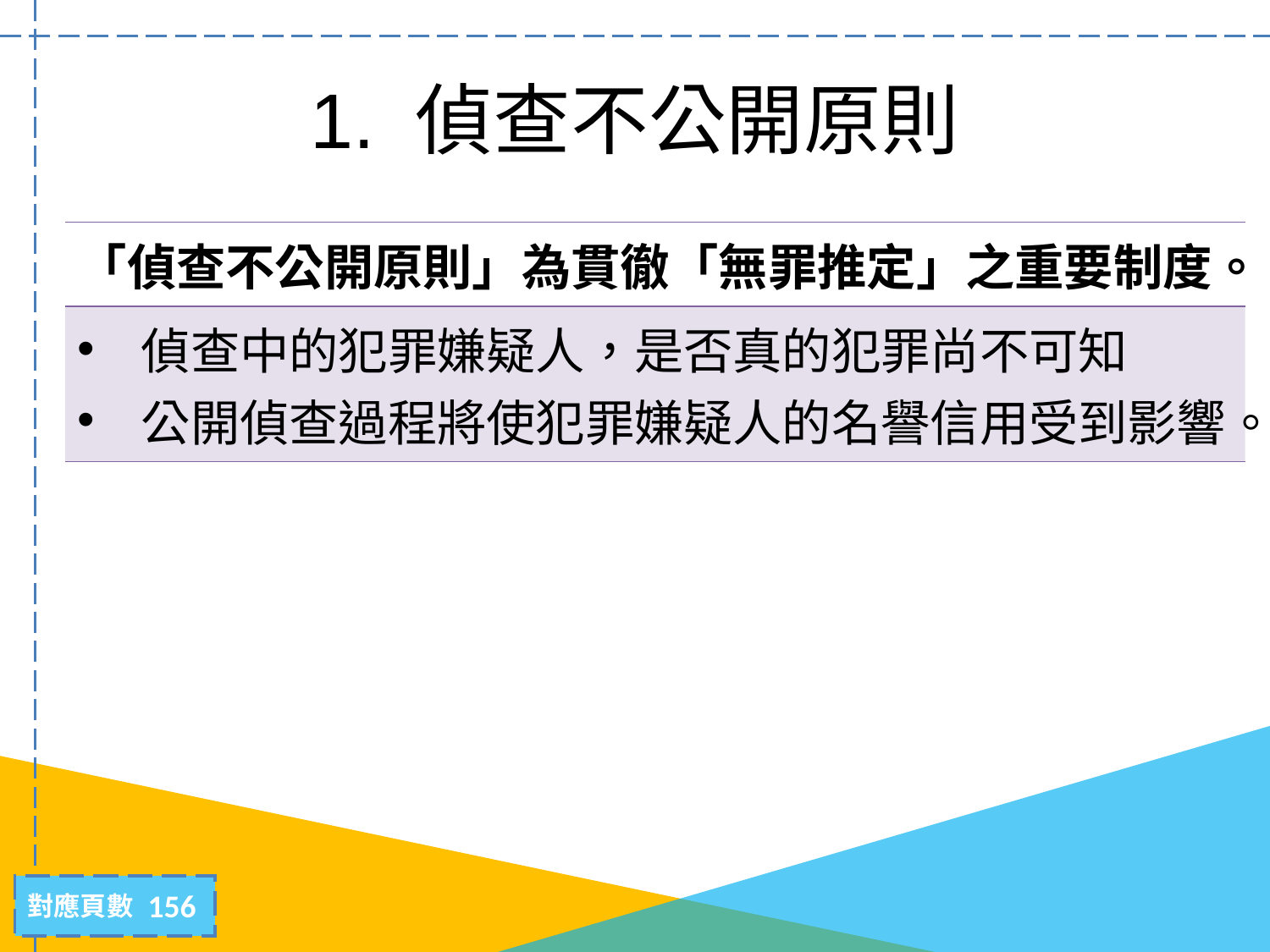

# 1. 偵查不公開原則
| 「偵查不公開原則」為貫徹「無罪推定」之重要制度。 |
| --- |
| 偵查中的犯罪嫌疑人，是否真的犯罪尚不可知 公開偵查過程將使犯罪嫌疑人的名譽信用受到影響。 |
156